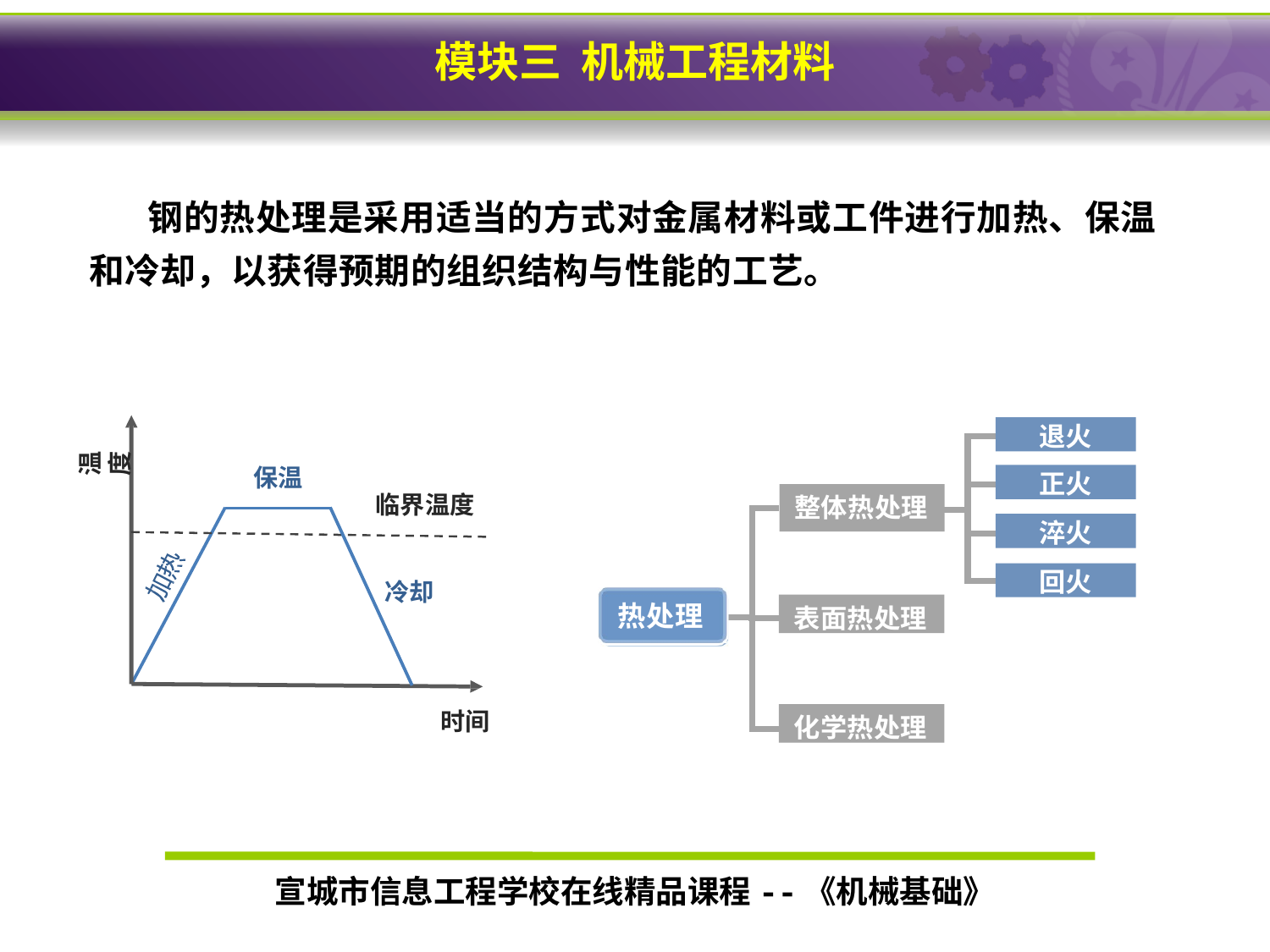

钢的热处理是采用适当的方式对金属材料或工件进行加热、保温和冷却，以获得预期的组织结构与性能的工艺。

退火
温度

保温
临界温度
正火

整体热处理

淬火

回火
冷却

表面热处理
热处理

时间
化学热处理